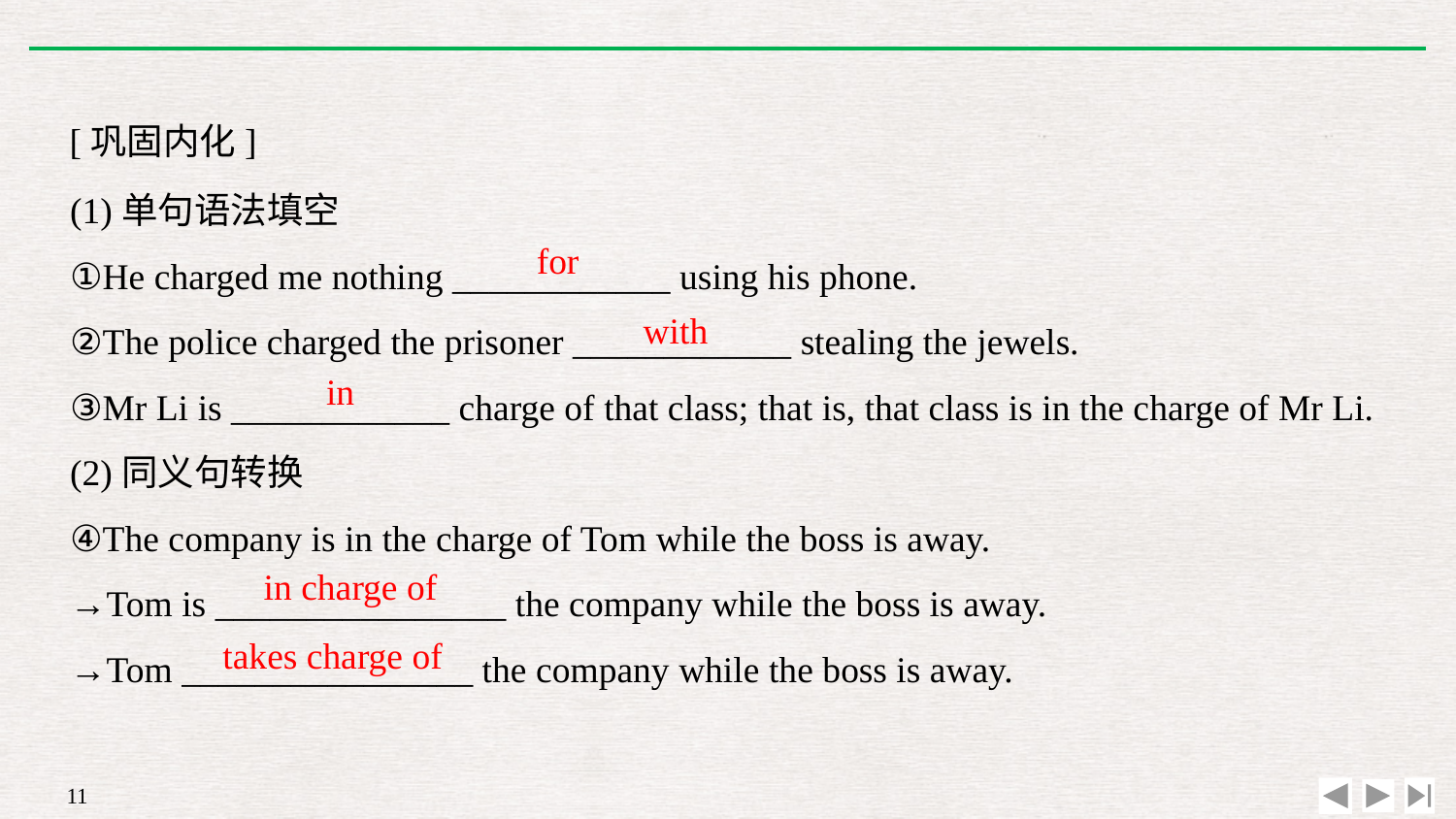

[巩固内化]
(1)单句语法填空
①He charged me nothing ____________ using his phone.
②The police charged the prisoner ____________ stealing the jewels.
③Mr Li is ____________ charge of that class; that is, that class is in the charge of Mr Li.
(2)同义句转换
④The company is in the charge of Tom while the boss is away.
→Tom is ________________ the company while the boss is away.
→Tom ________________ the company while the boss is away.
for
with
in
in charge of
takes charge of